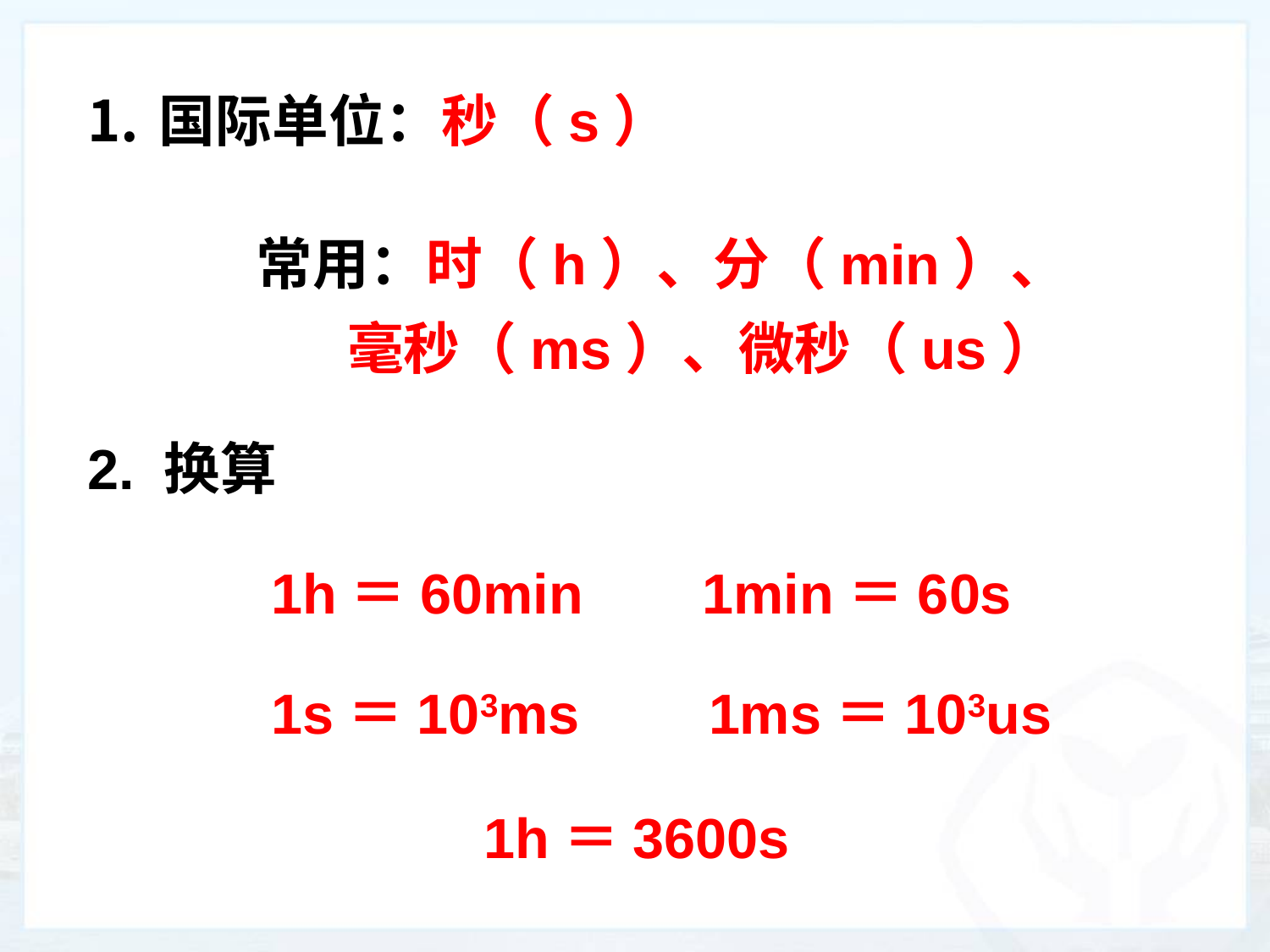

国际单位：秒（s）
常用：时（h）、分（min）、
      毫秒（ms）、微秒（us）
2. 换算
1h＝60min
1min＝60s
1s＝103ms
1ms＝103us
1h＝3600s